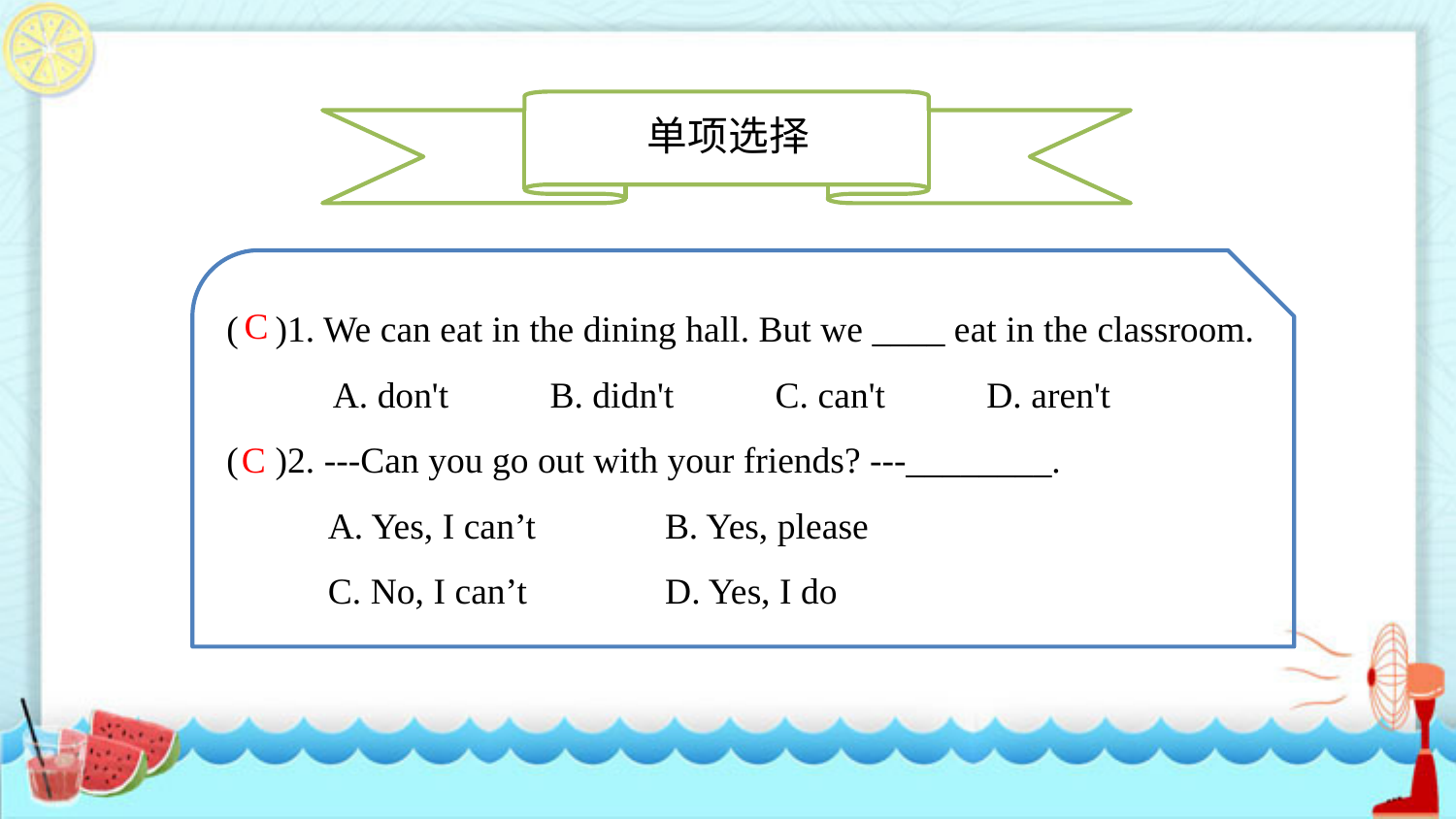

单项选择

(    )1. We can eat in the dining hall. But we ____ eat in the classroom.
　　   A. don't           B. didn't           C. can't           D. aren't
(    )2. ---Can you go out with your friends? ---________.
           A. Yes, I can’t              B. Yes, please
           C. No, I can’t               D. Yes, I do
C
C